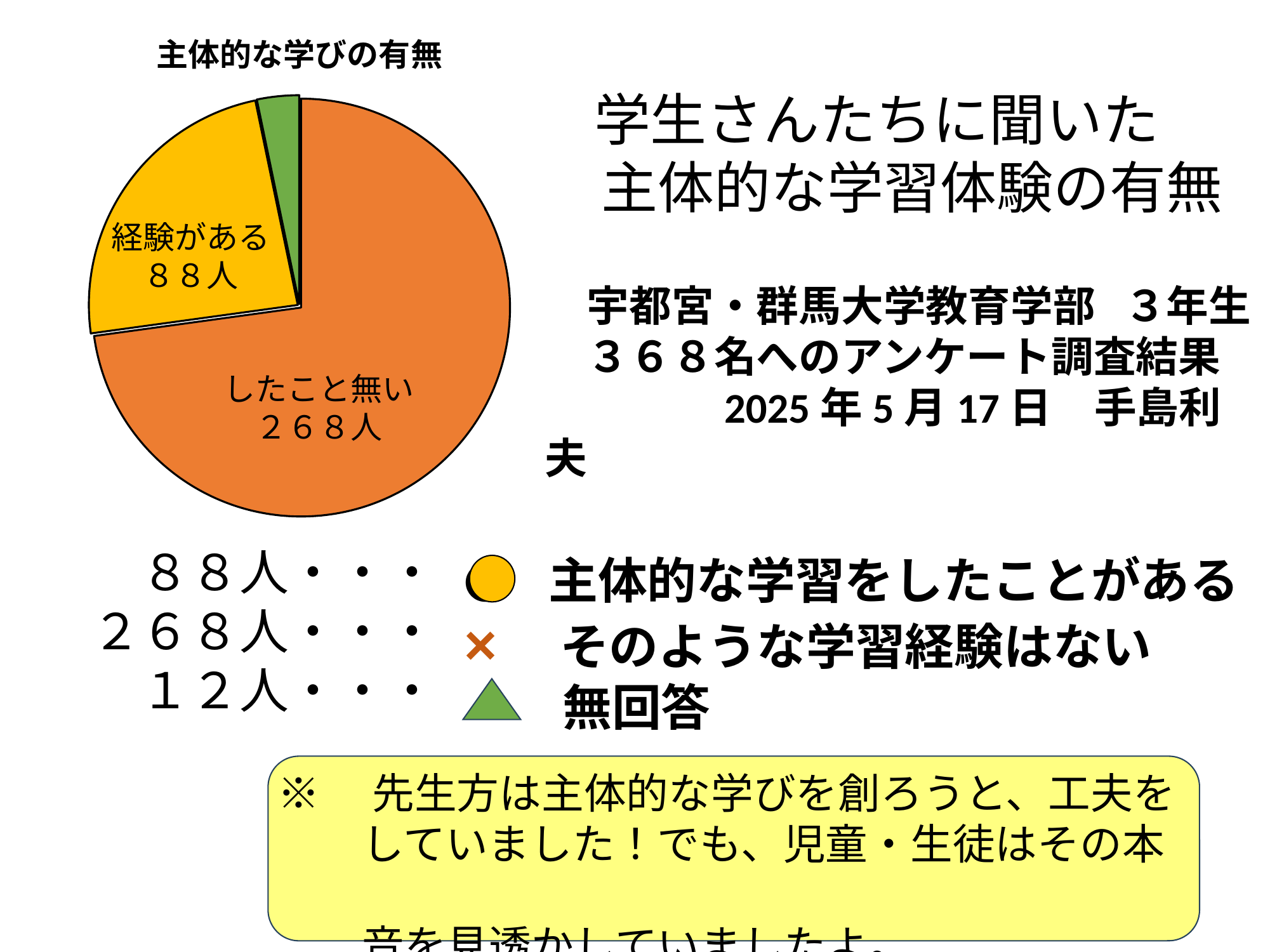

### Chart: 主体的な学びの有無

| Category |  |
|---|---|
　学生さんたちに聞いた
　主体的な学習体験の有無

　宇都宮・群馬大学教育学部   ３年生
　３６８名へのアンケート調査結果
　　　　2025年5月17日　手島利夫

経験がある
　８８人
したこと無い
　２６８人

　８８人・・・
２６８人・・・
　１２人・・・
〇　主体的な学習をしたことがある
×　そのような学習経験はない
　　無回答

※　先生方は主体的な学びを創ろうと、工夫を
　　していました！でも、児童・生徒はその本
　　音を見透かしていましたよ。